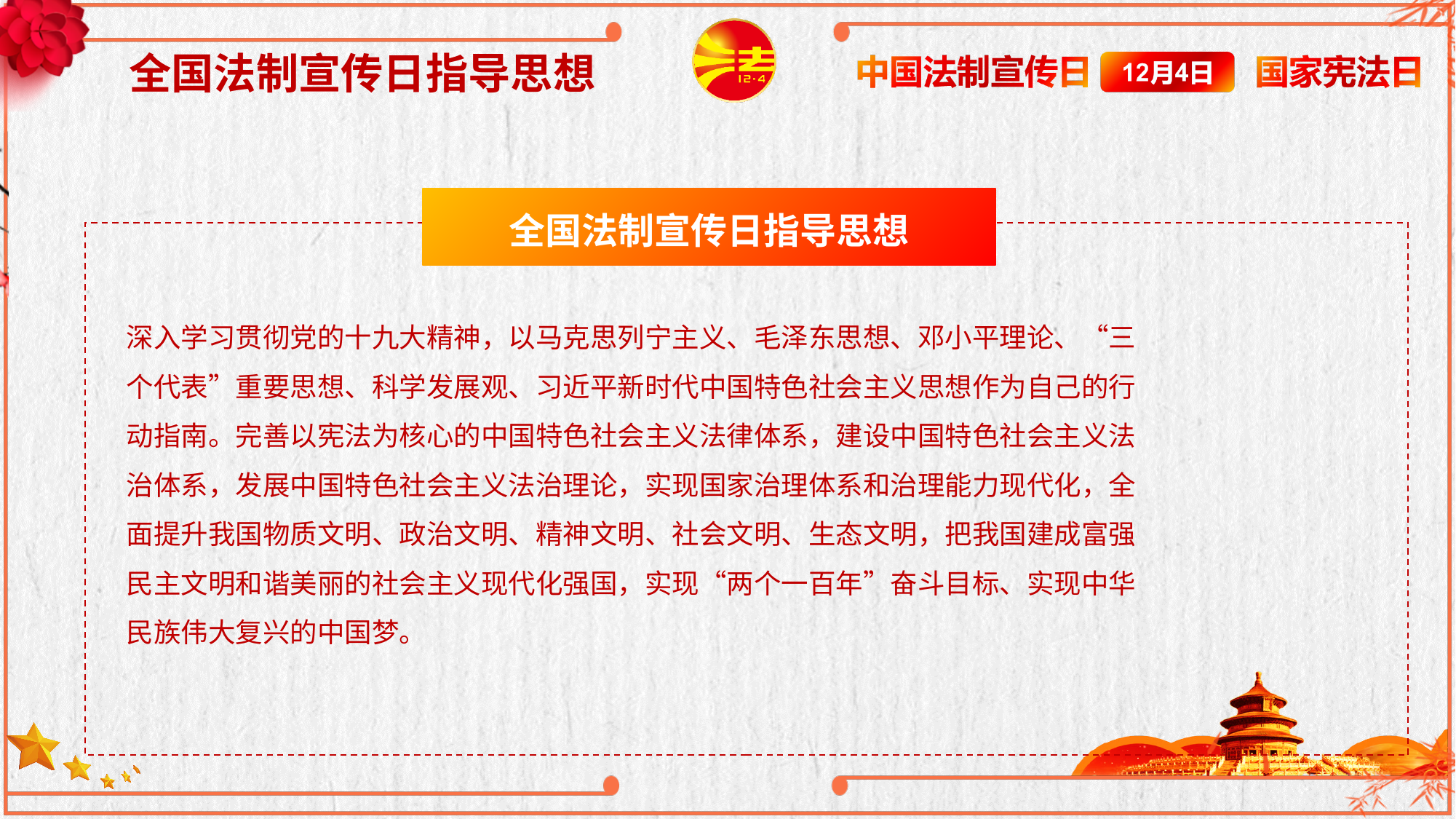

全国法制宣传日指导思想

全国法制宣传日指导思想

深入学习贯彻党的十九大精神，以马克思列宁主义、毛泽东思想、邓小平理论、“三个代表”重要思想、科学发展观、习近平新时代中国特色社会主义思想作为自己的行动指南。完善以宪法为核心的中国特色社会主义法律体系，建设中国特色社会主义法治体系，发展中国特色社会主义法治理论，实现国家治理体系和治理能力现代化，全面提升我国物质文明、政治文明、精神文明、社会文明、生态文明，把我国建成富强民主文明和谐美丽的社会主义现代化强国，实现“两个一百年”奋斗目标、实现中华民族伟大复兴的中国梦。